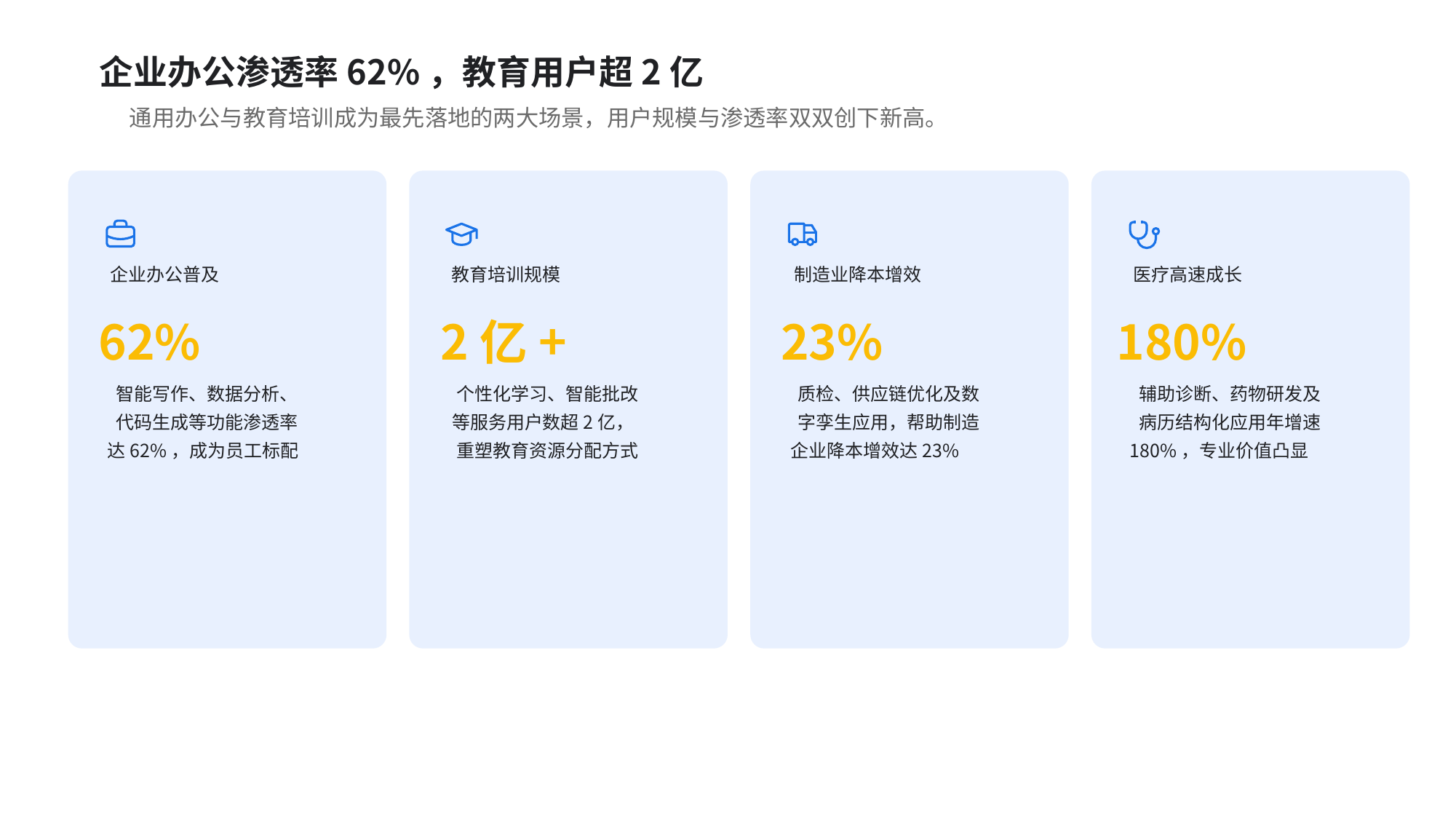

企业办公渗透率62%，教育用户超2亿
通用办公与教育培训成为最先落地的两大场景，用户规模与渗透率双双创下新高。

企业办公普及
62%
智能写作、数据分析、
代码生成等功能渗透率
达62%，成为员工标配

教育培训规模
2亿+
个性化学习、智能批改
等服务用户数超2亿，
重塑教育资源分配方式

制造业降本增效
23%
质检、供应链优化及数
字孪生应用，帮助制造
企业降本增效达23%

医疗高速成长
180%
辅助诊断、药物研发及
病历结构化应用年增速
180%，专业价值凸显